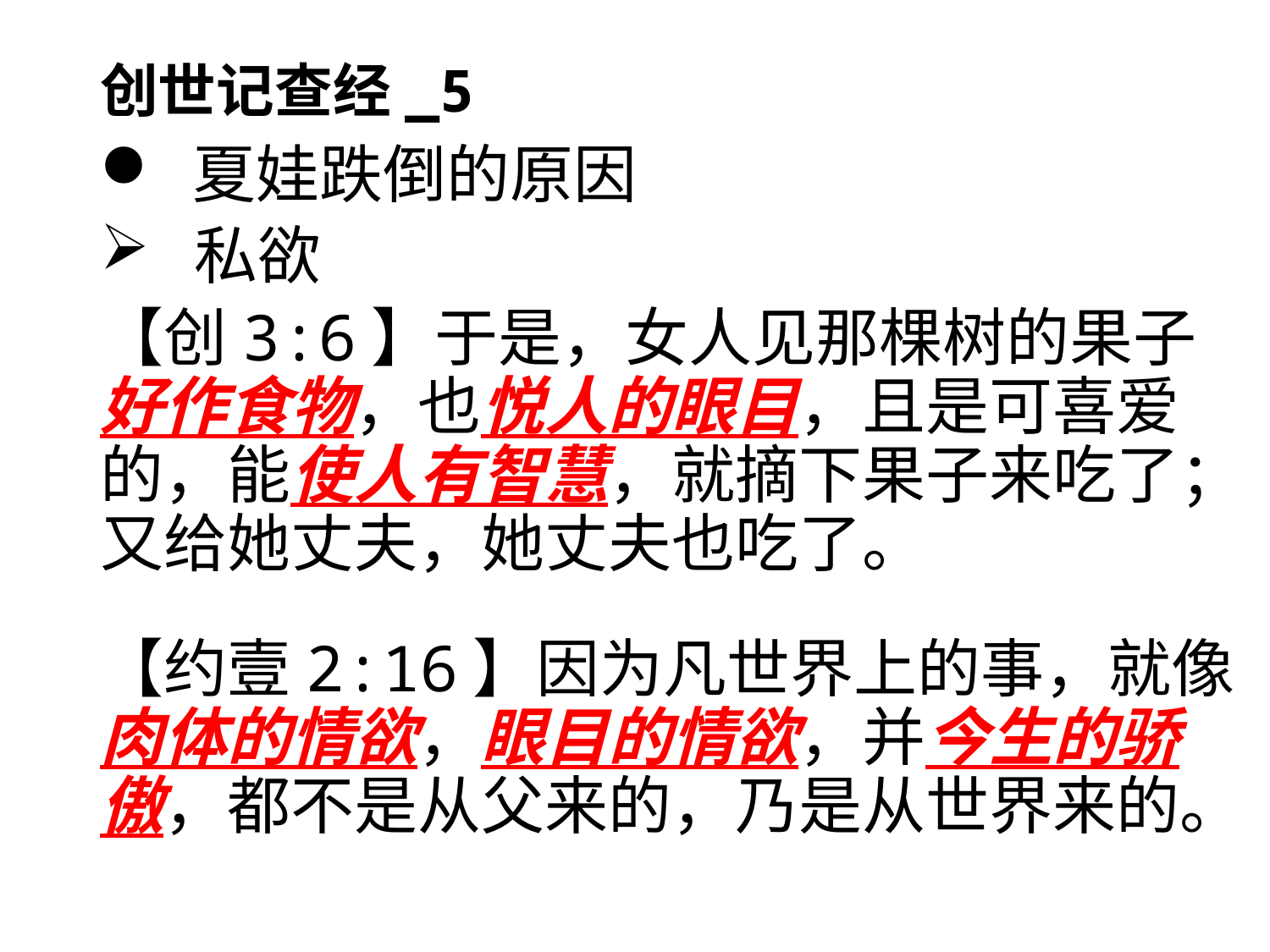

# 创世记查经_5
 夏娃跌倒的原因
  私欲
【创3:6】于是，女人见那棵树的果子好作食物，也悦人的眼目，且是可喜爱的，能使人有智慧，就摘下果子来吃了；又给她丈夫，她丈夫也吃了。

【约壹2:16】因为凡世界上的事，就像肉体的情欲，眼目的情欲，并今生的骄傲，都不是从父来的，乃是从世界来的。